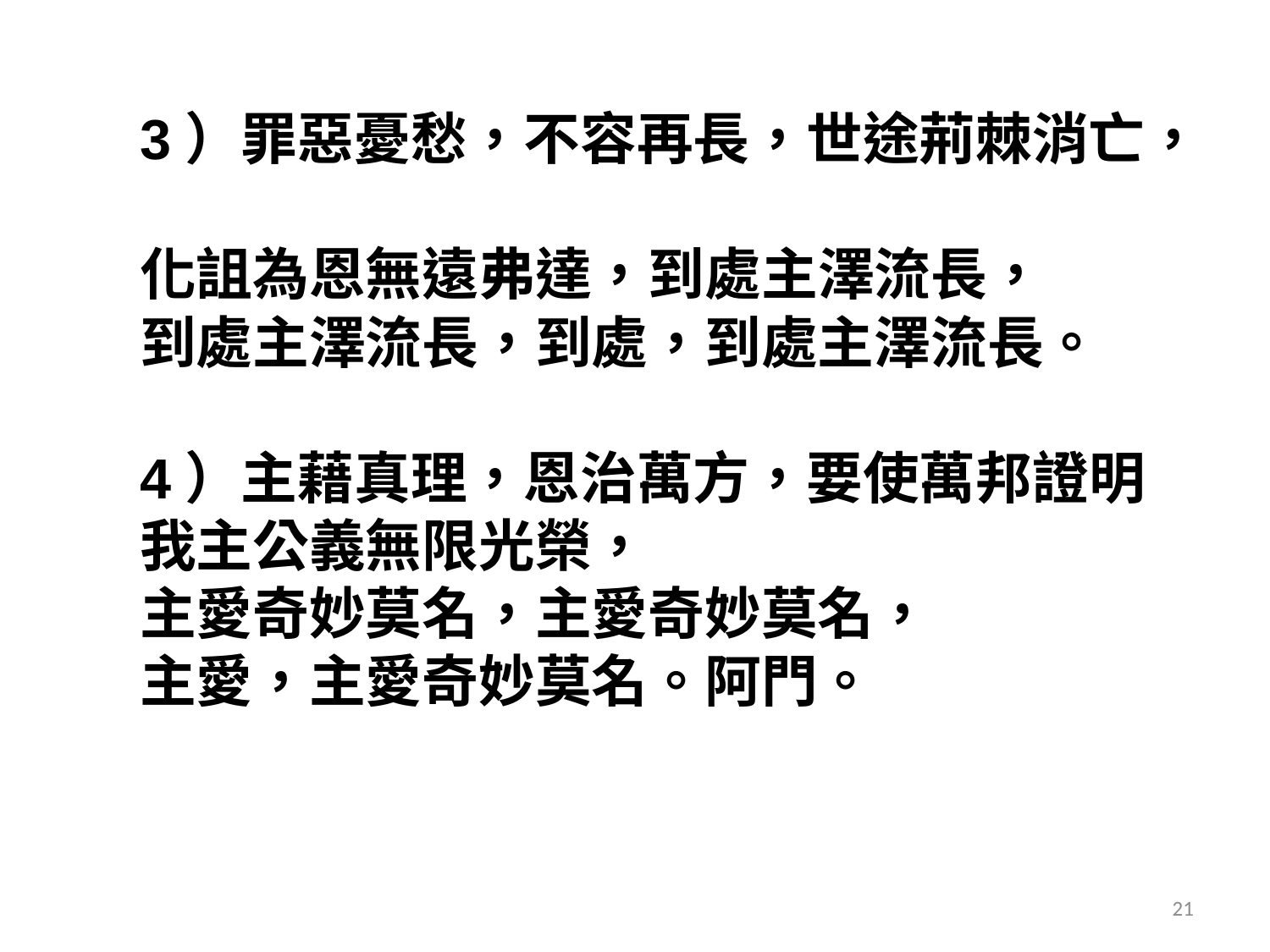

# 3）罪惡憂愁，不容再長，世途荊棘消亡， 化詛為恩無遠弗達，到處主澤流長， 到處主澤流長，到處，到處主澤流長。 4）主藉真理，恩治萬方，要使萬邦證明 我主公義無限光榮， 主愛奇妙莫名，主愛奇妙莫名， 主愛，主愛奇妙莫名。阿門。
21